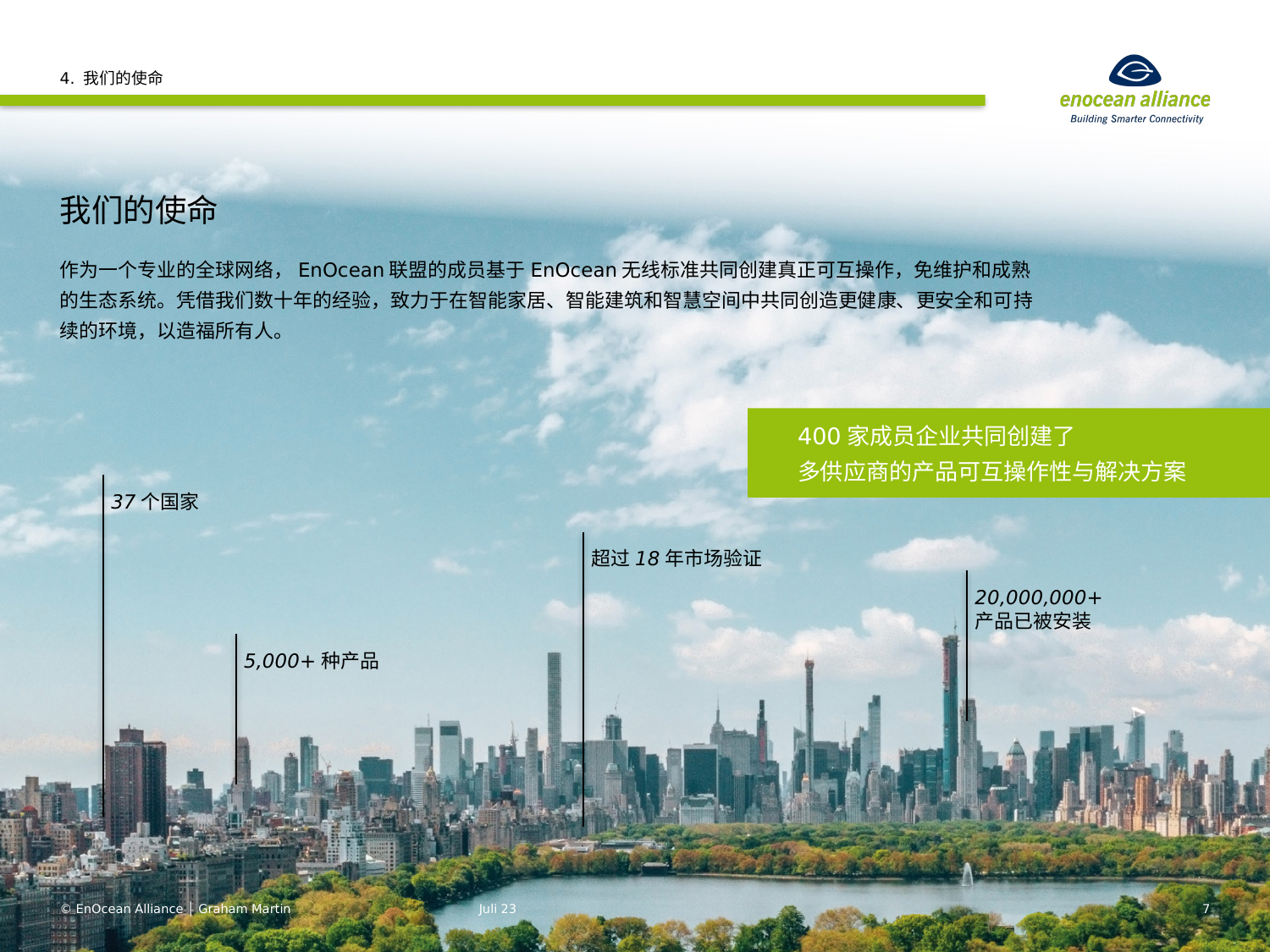

4. 我们的使命
# 我们的使命
作为一个专业的全球网络，EnOcean联盟的成员基于EnOcean无线标准共同创建真正可互操作，免维护和成熟的生态系统。凭借我们数十年的经验，致力于在智能家居、智能建筑和智慧空间中共同创造更健康、更安全和可持续的环境，以造福所有人。

400家成员企业共同创建了
多供应商的产品可互操作性与解决方案
37个国家
超过18年市场验证
20,000,000+
产品已被安装
5,000+种产品
© EnOcean Alliance │ Graham Martin
Juli 23
7